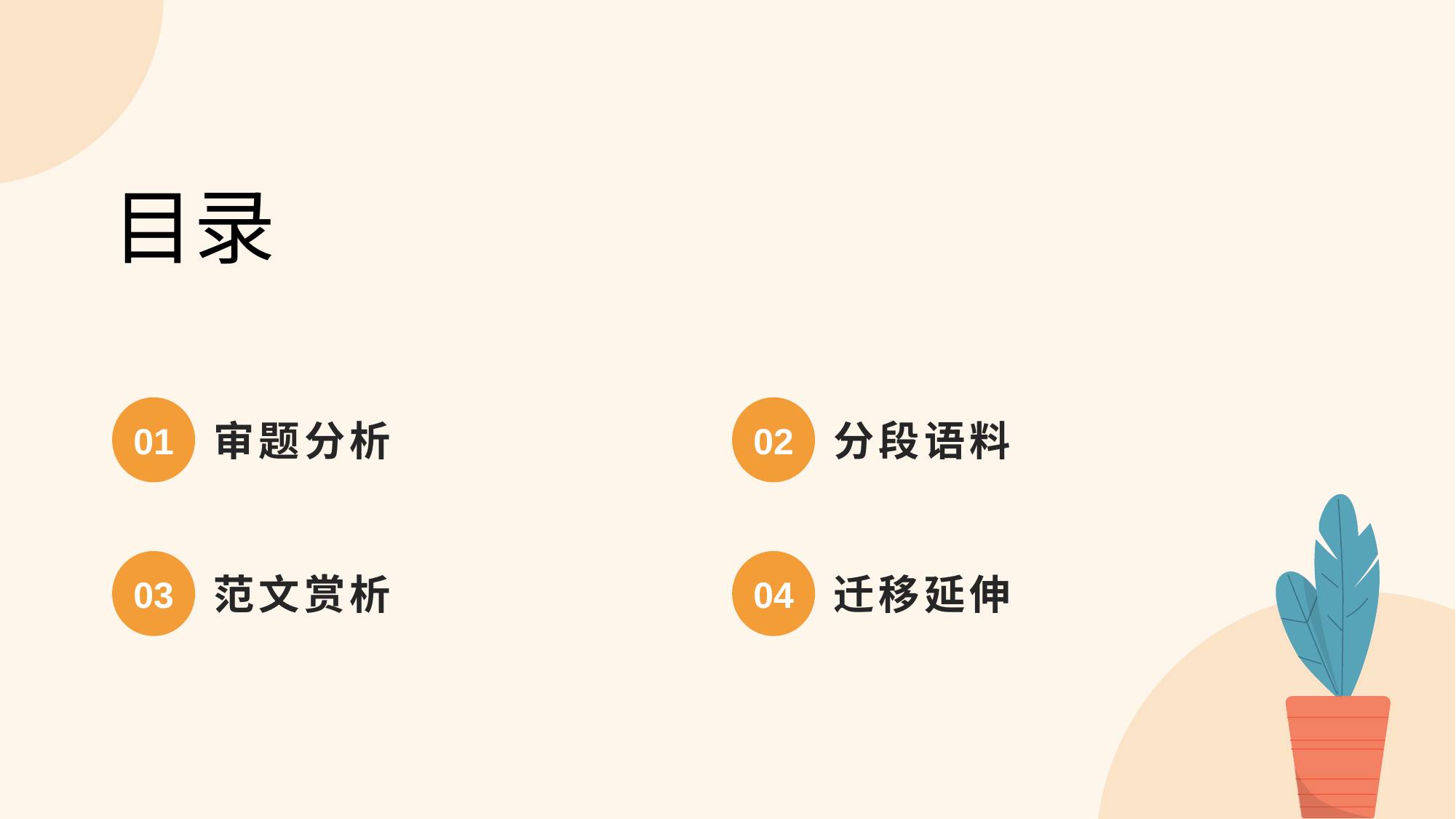

# 目录
01
02
审题分析
分段语料
03
04
范文赏析
迁移延伸